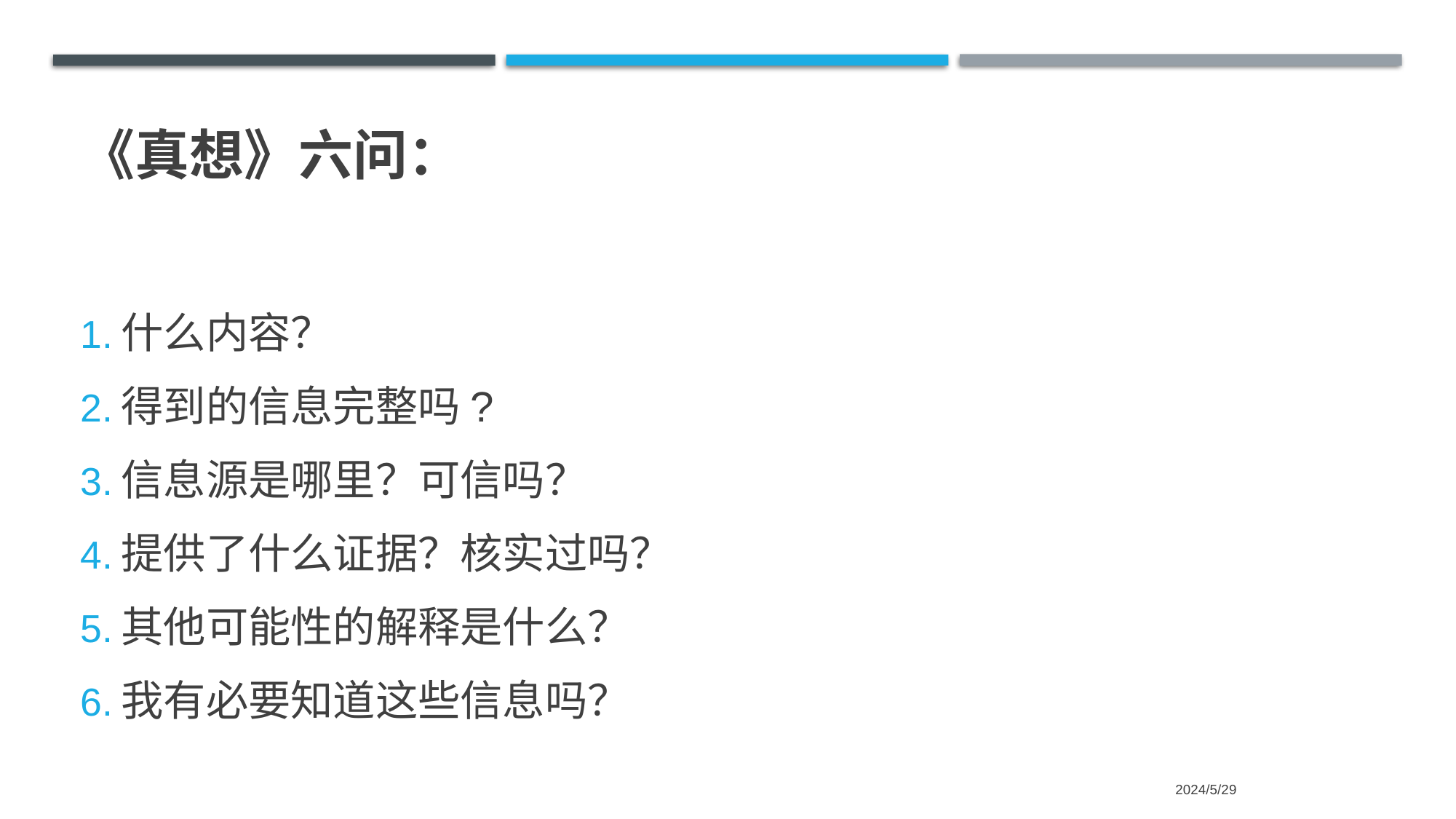

# 《真想》六问：

什么内容？
得到的信息完整吗?
信息源是哪里？可信吗？
提供了什么证据？核实过吗？
其他可能性的解释是什么？
我有必要知道这些信息吗？

2024/5/29